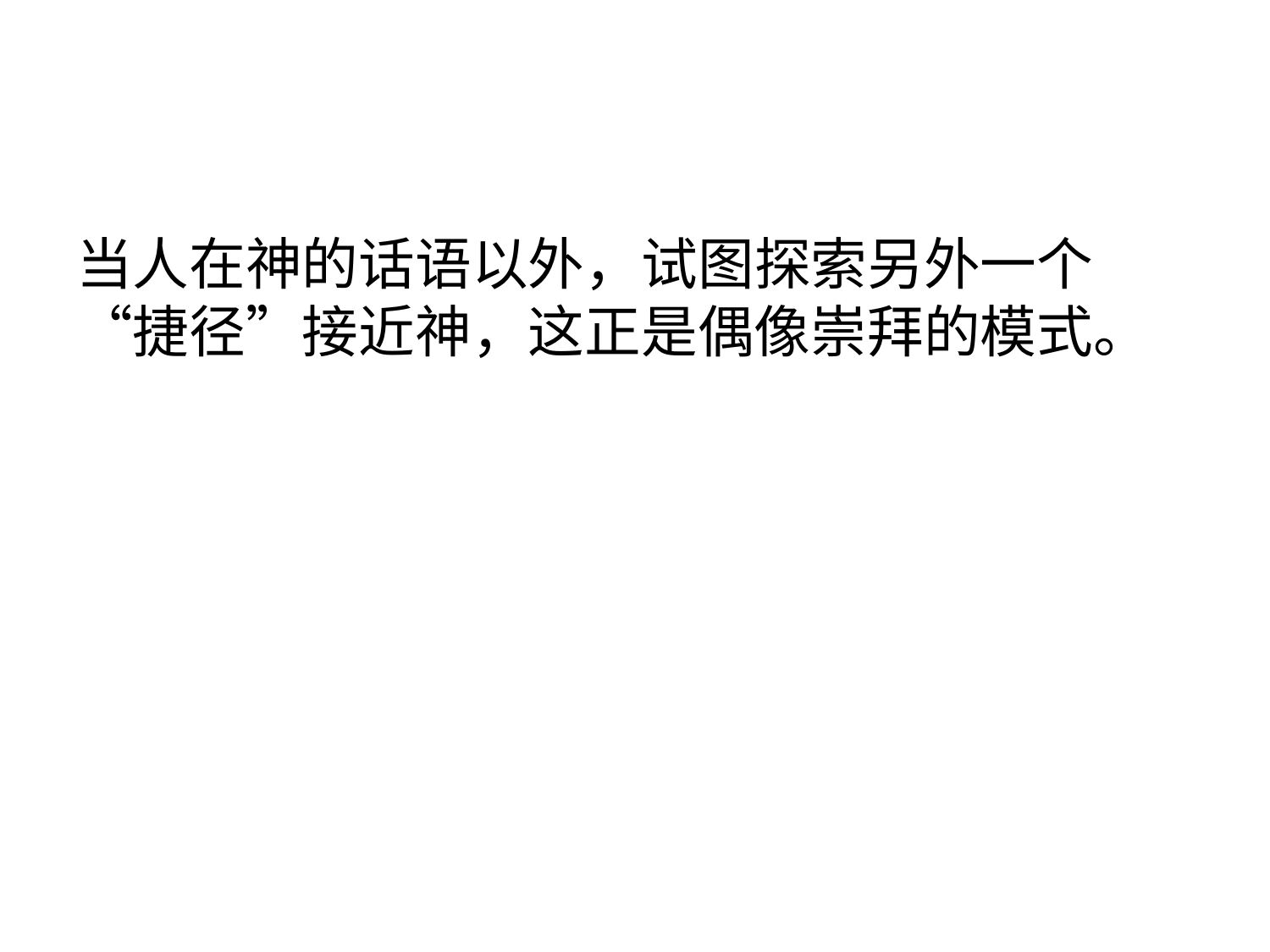

#
当人在神的话语以外，试图探索另外一个“捷径”接近神，这正是偶像崇拜的模式。